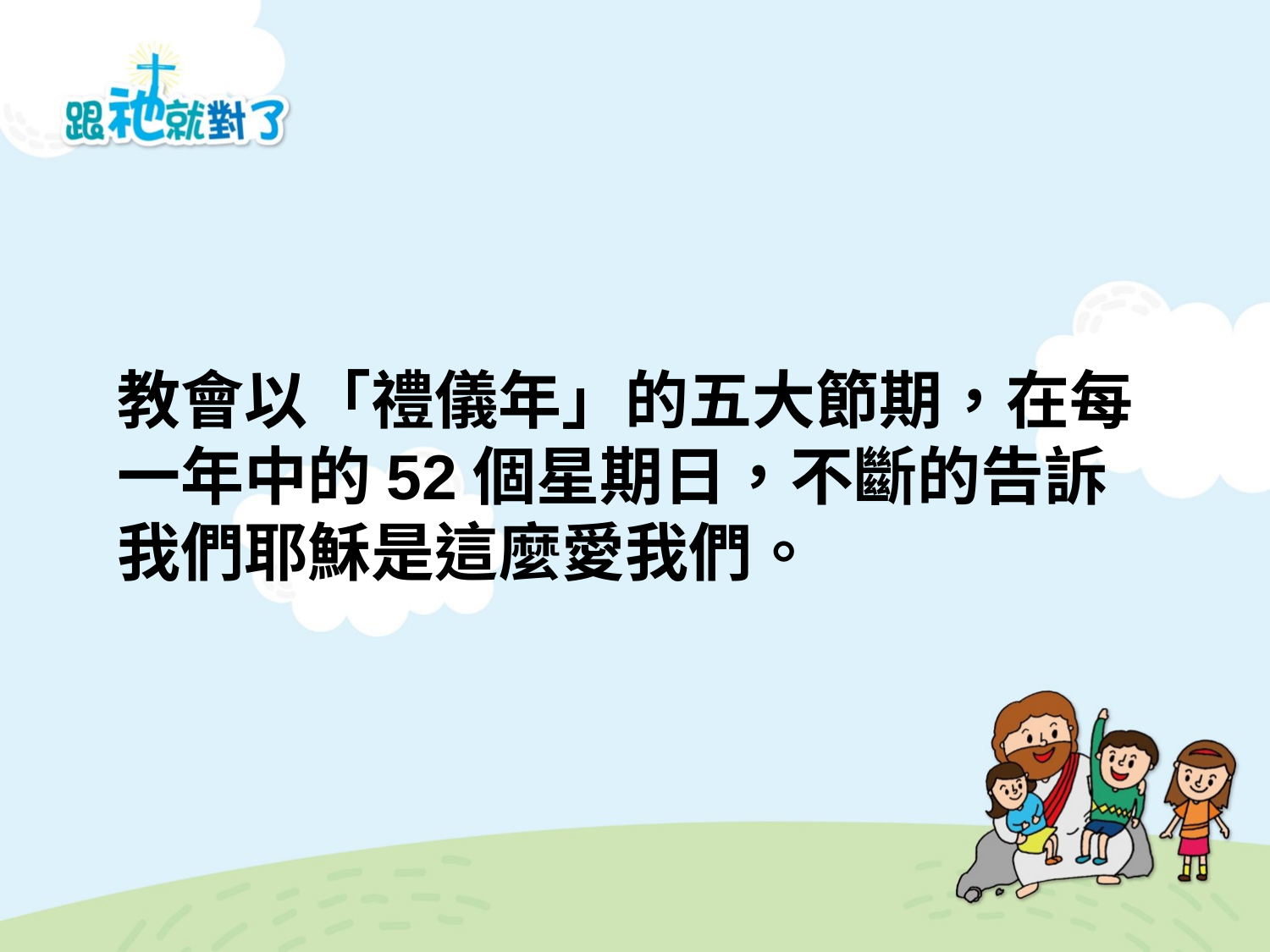

教會以「禮儀年」的五大節期，在每一年中的52個星期日，不斷的告訴我們耶穌是這麼愛我們。